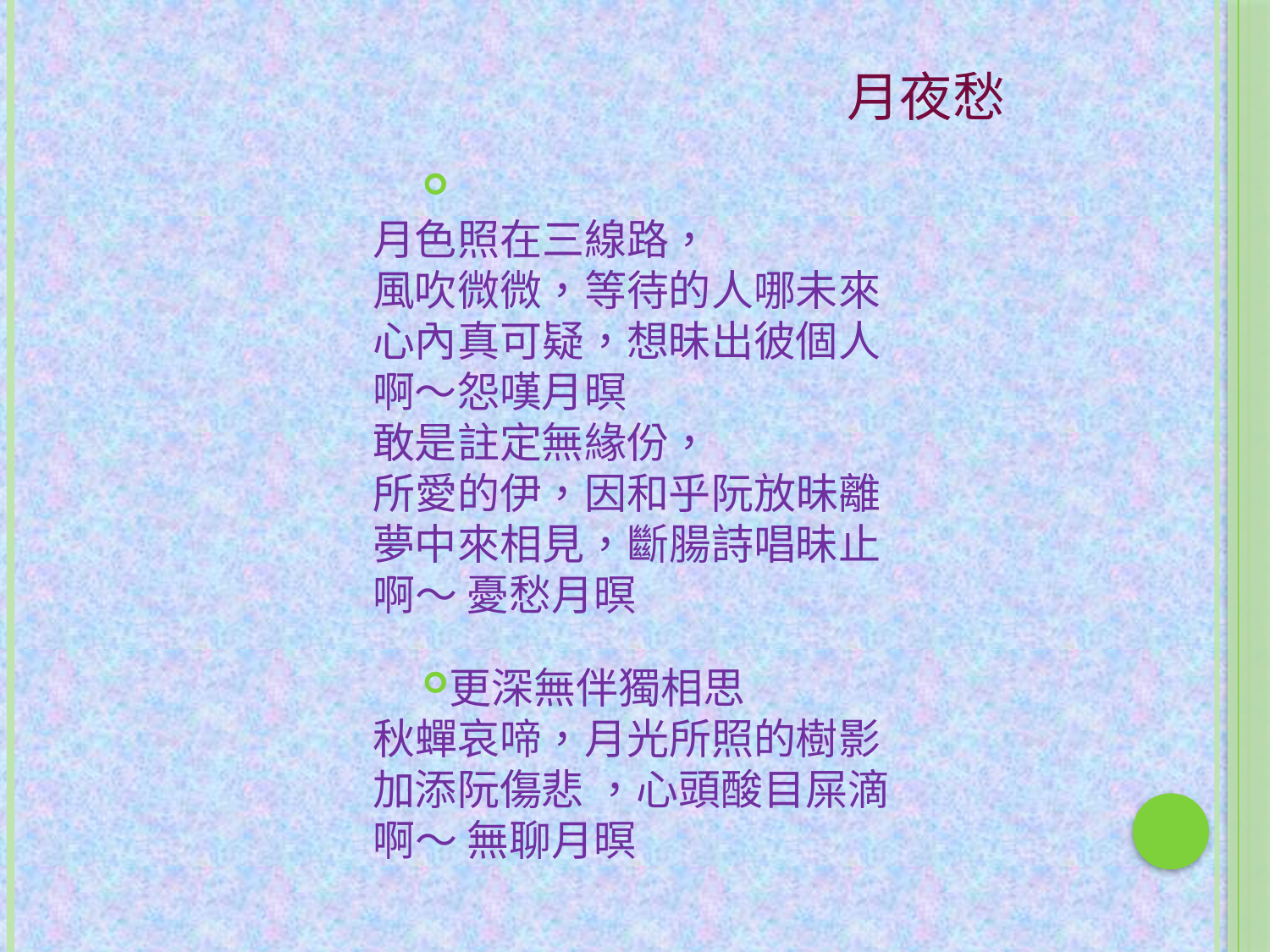

# 月夜愁
月色照在三線路，
風吹微微，等待的人哪未來
心內真可疑，想昧出彼個人
啊〜怨嘆月暝
敢是註定無緣份，
所愛的伊，因和乎阮放昧離
夢中來相見，斷腸詩唱昧止
啊〜 憂愁月暝
更深無伴獨相思
秋蟬哀啼，月光所照的樹影
加添阮傷悲 ，心頭酸目屎滴
啊〜 無聊月暝